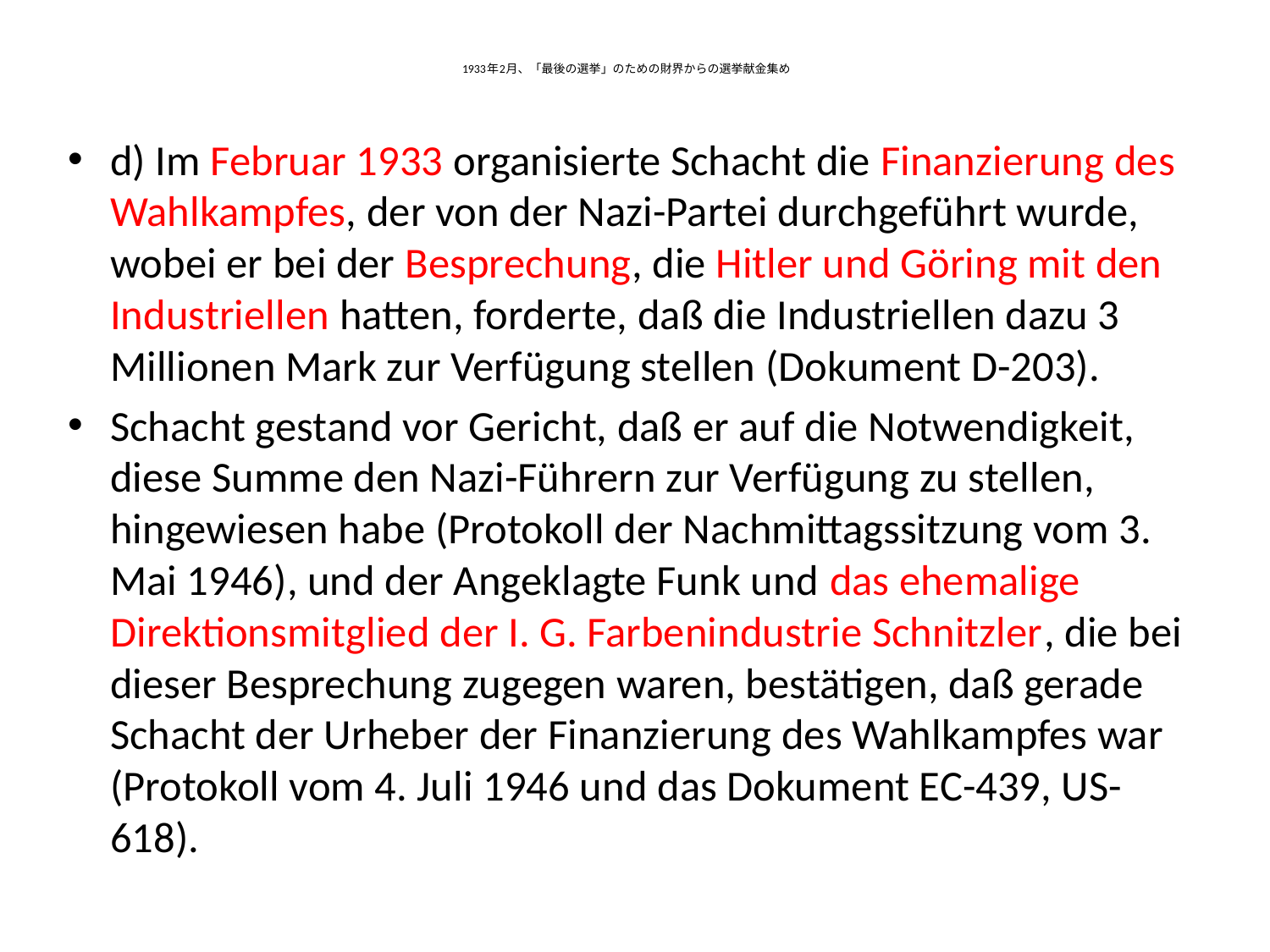

# 1933年2月、「最後の選挙」のための財界からの選挙献金集め
d) Im Februar 1933 organisierte Schacht die Finanzierung des Wahlkampfes, der von der Nazi-Partei durchgeführt wurde, wobei er bei der Besprechung, die Hitler und Göring mit den Industriellen hatten, forderte, daß die Industriellen dazu 3 Millionen Mark zur Verfügung stellen (Dokument D-203).
Schacht gestand vor Gericht, daß er auf die Notwendigkeit, diese Summe den Nazi-Führern zur Verfügung zu stellen, hingewiesen habe (Protokoll der Nachmittagssitzung vom 3. Mai 1946), und der Angeklagte Funk und das ehemalige Direktionsmitglied der I. G. Farbenindustrie Schnitzler, die bei dieser Besprechung zugegen waren, bestätigen, daß gerade Schacht der Urheber der Finanzierung des Wahlkampfes war (Protokoll vom 4. Juli 1946 und das Dokument EC-439, US-618).